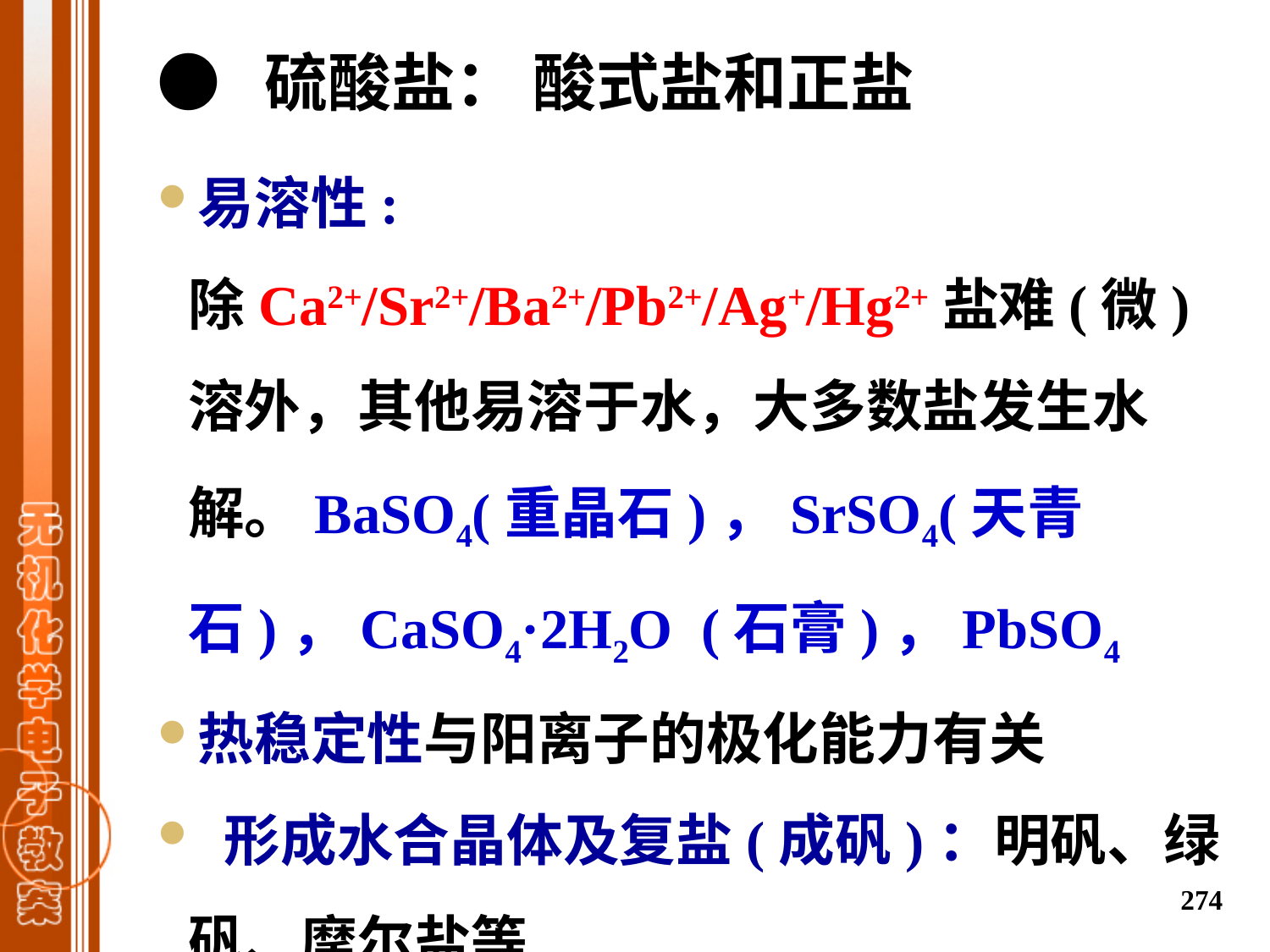

●  硫酸盐： 酸式盐和正盐
易溶性:  除Ca2+/Sr2+/Ba2+/Pb2+/Ag+/Hg2+盐难(微)溶外，其他易溶于水，大多数盐发生水解。BaSO4(重晶石)，SrSO4(天青石)，CaSO4·2H2O  (石膏)，PbSO4
热稳定性与阳离子的极化能力有关
 形成水合晶体及复盐(成矾)：明矾、绿矾、摩尔盐等
274